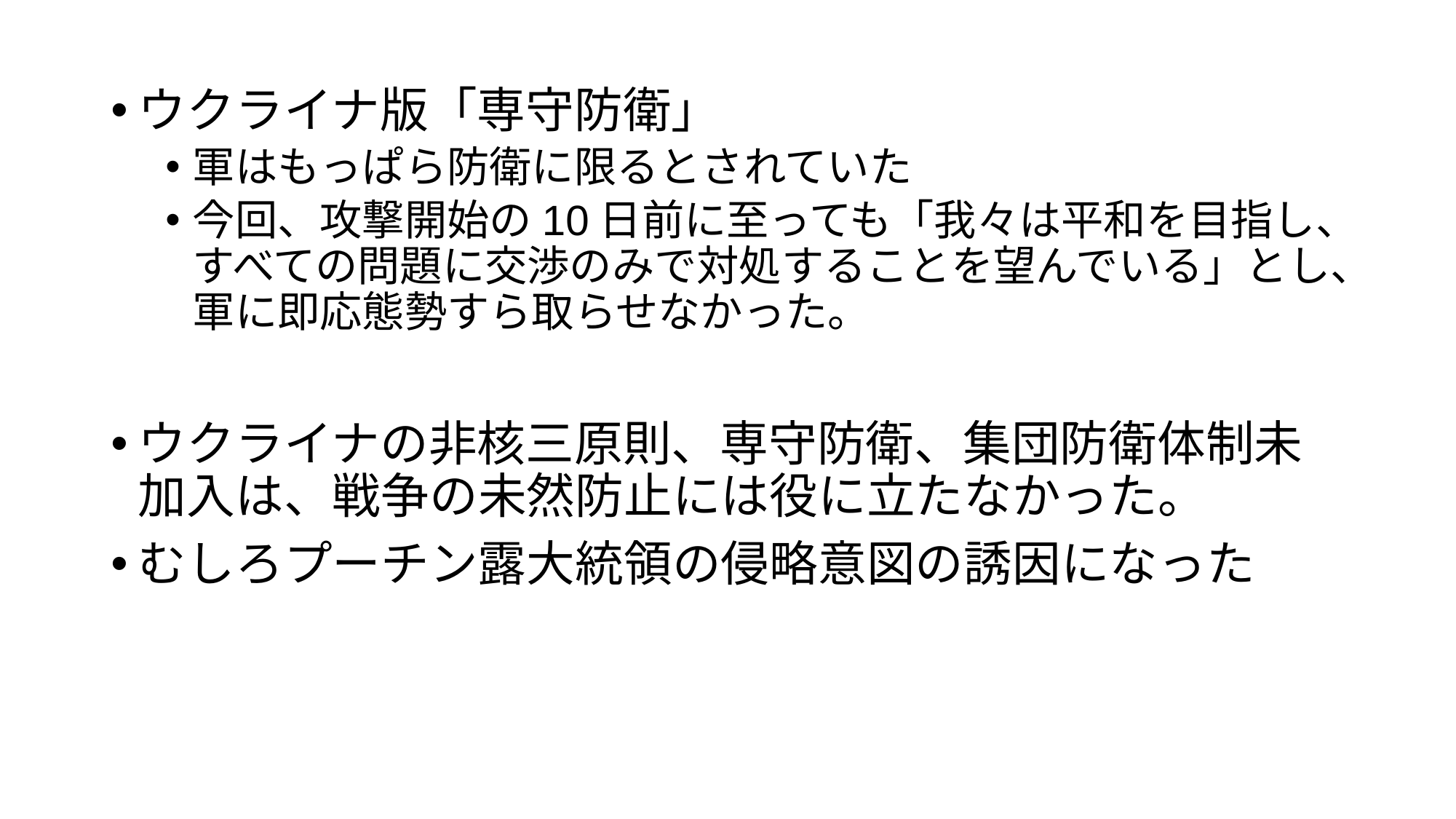

ウクライナ版「専守防衛」
軍はもっぱら防衛に限るとされていた
今回、攻撃開始の10日前に至っても「我々は平和を目指し、すべての問題に交渉のみで対処することを望んでいる」とし、軍に即応態勢すら取らせなかった。

ウクライナの非核三原則、専守防衛、集団防衛体制未加入は、戦争の未然防止には役に立たなかった。
むしろプーチン露大統領の侵略意図の誘因になった